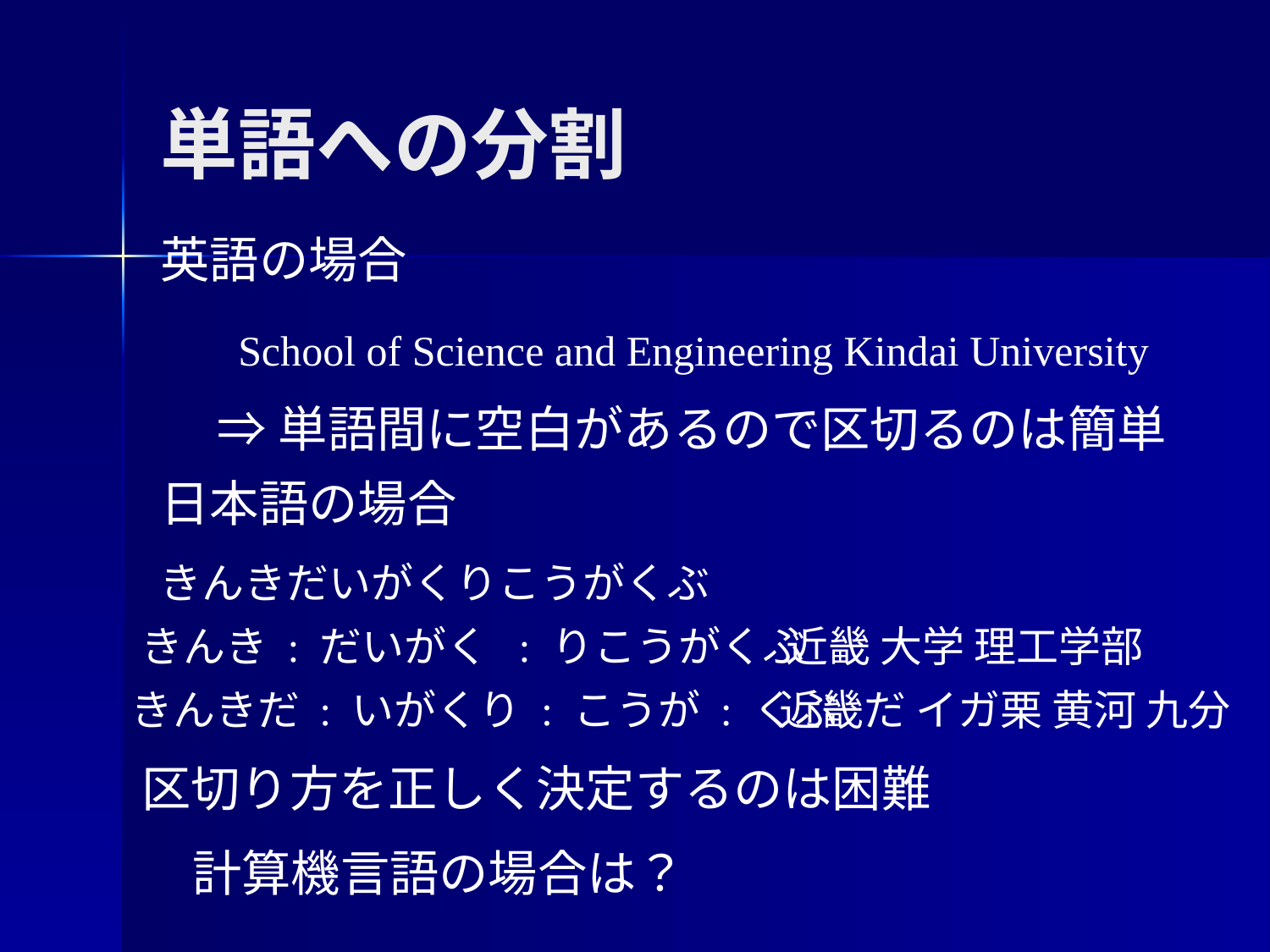

# 単語への分割
英語の場合
School of Science and Engineering Kindai University
⇒単語間に空白があるので区切るのは簡単
日本語の場合
きんきだいがくりこうがくぶ
きんき : だいがく  : りこうがくぶ
近畿 大学 理工学部
きんきだ : いがくり : こうが : くぶ
近畿だ イガ栗 黄河 九分
区切り方を正しく決定するのは困難
計算機言語の場合は？